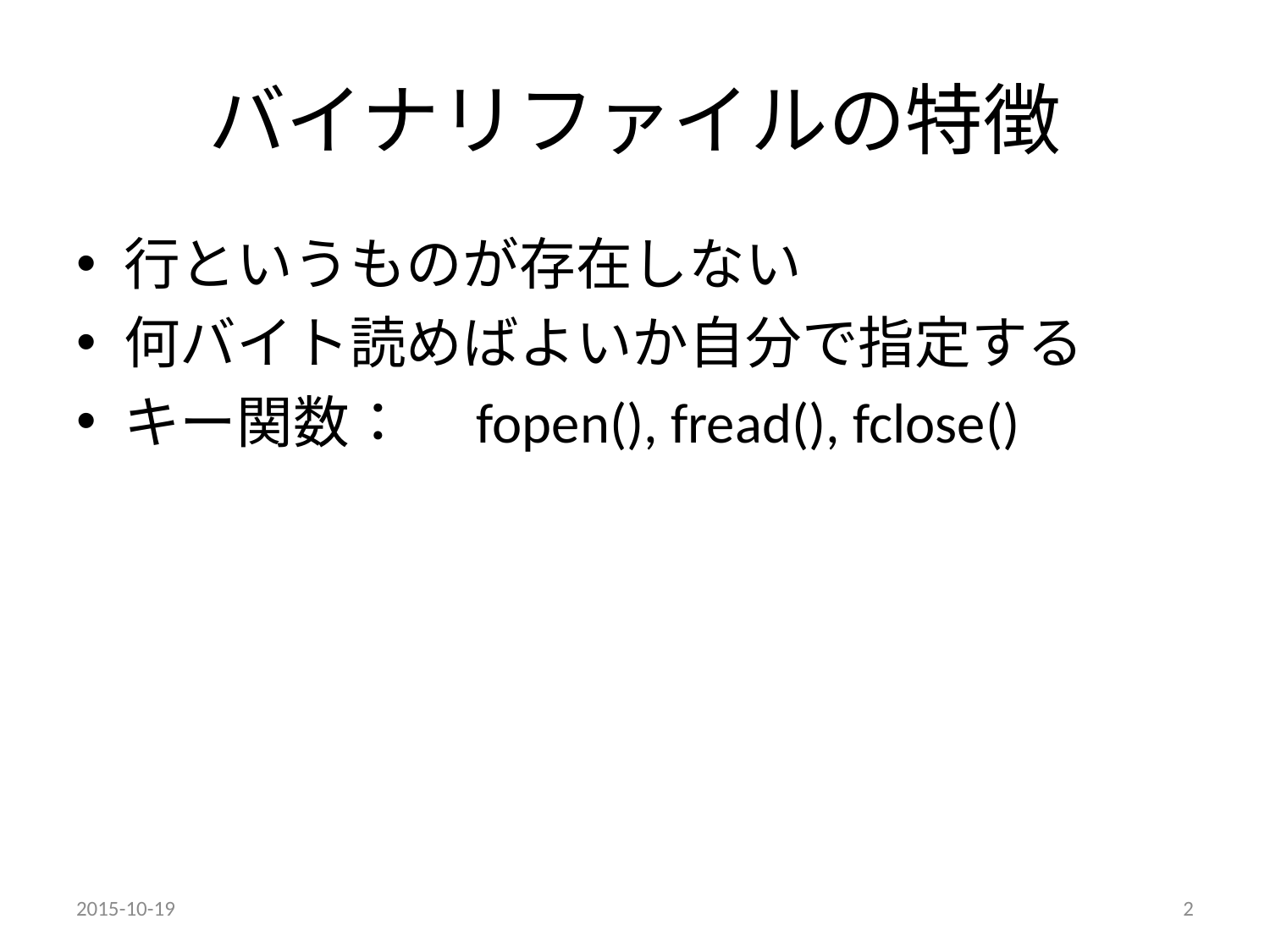

# バイナリファイルの特徴
行というものが存在しない
何バイト読めばよいか自分で指定する
キー関数：　fopen(), fread(), fclose()
2015-10-19
2